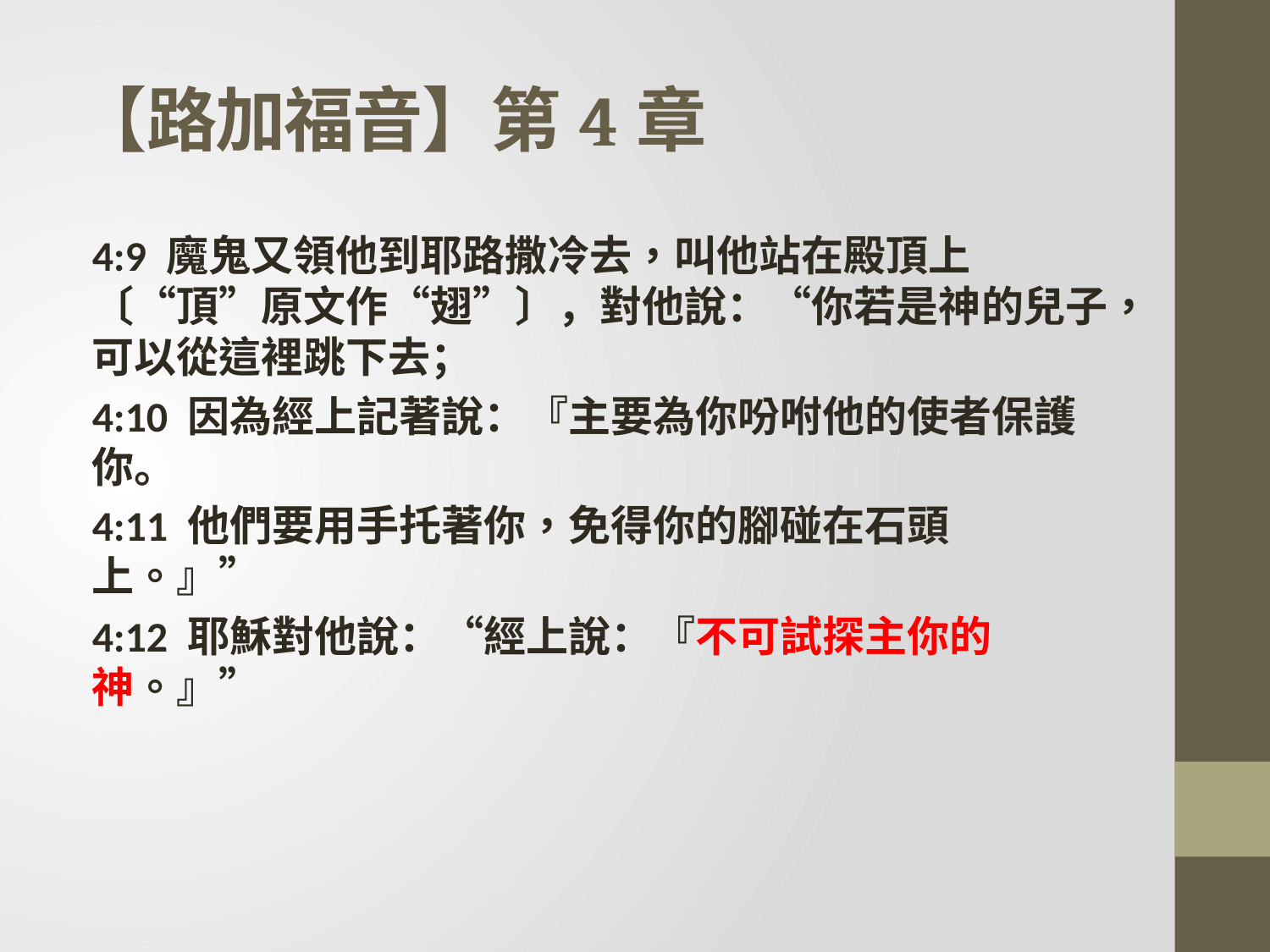

# 【路加福音】第4章
4:9 魔鬼又領他到耶路撒冷去，叫他站在殿頂上〔“頂”原文作“翅”〕，對他說：“你若是神的兒子，可以從這裡跳下去；
4:10 因為經上記著說：『主要為你吩咐他的使者保護你。
4:11 他們要用手托著你，免得你的腳碰在石頭上。』”
4:12 耶穌對他說：“經上說：『不可試探主你的神。』”